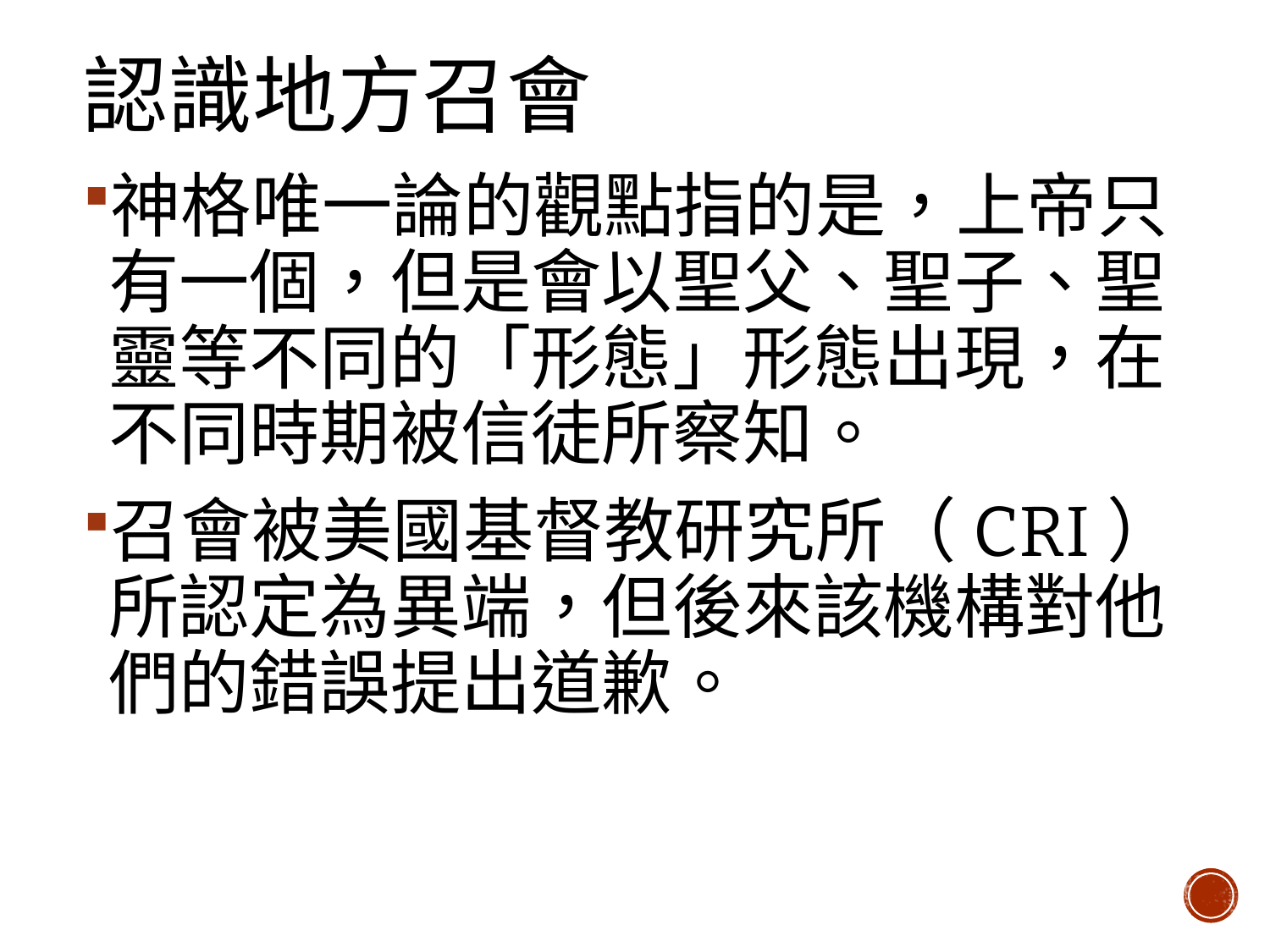

# 認識地方召會
神格唯一論的觀點指的是，上帝只有一個，但是會以聖父、聖子、聖靈等不同的「形態」形態出現，在不同時期被信徒所察知。
召會被美國基督教研究所（CRI）所認定為異端，但後來該機構對他們的錯誤提出道歉。